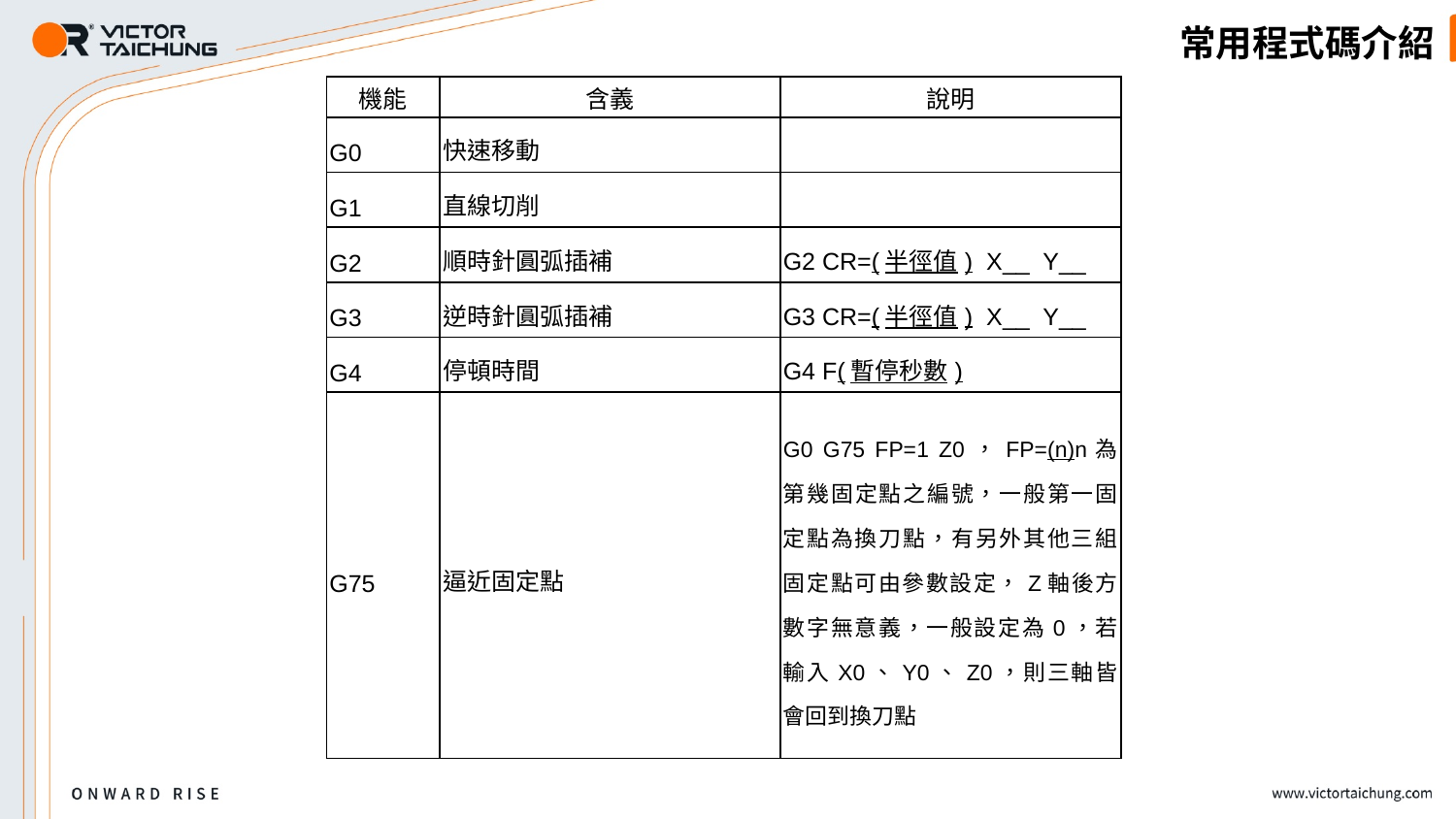

# 常用程式碼介紹
| 機能 | 含義 | 說明 |
| --- | --- | --- |
| G0 | 快速移動 |  |
| G1 | 直線切削 |  |
| G2 | 順時針圓弧插補 | G2 CR=(半徑值) X\_\_ Y\_\_ |
| G3 | 逆時針圓弧插補 | G3 CR=(半徑值) X\_\_ Y\_\_ |
| G4 | 停頓時間 | G4 F(暫停秒數) |
| G75 | 逼近固定點 | G0 G75 FP=1 Z0，FP=(n)n為第幾固定點之編號，一般第一固定點為換刀點，有另外其他三組固定點可由參數設定，Z軸後方數字無意義，一般設定為0，若輸入X0、Y0、Z0，則三軸皆會回到換刀點 |